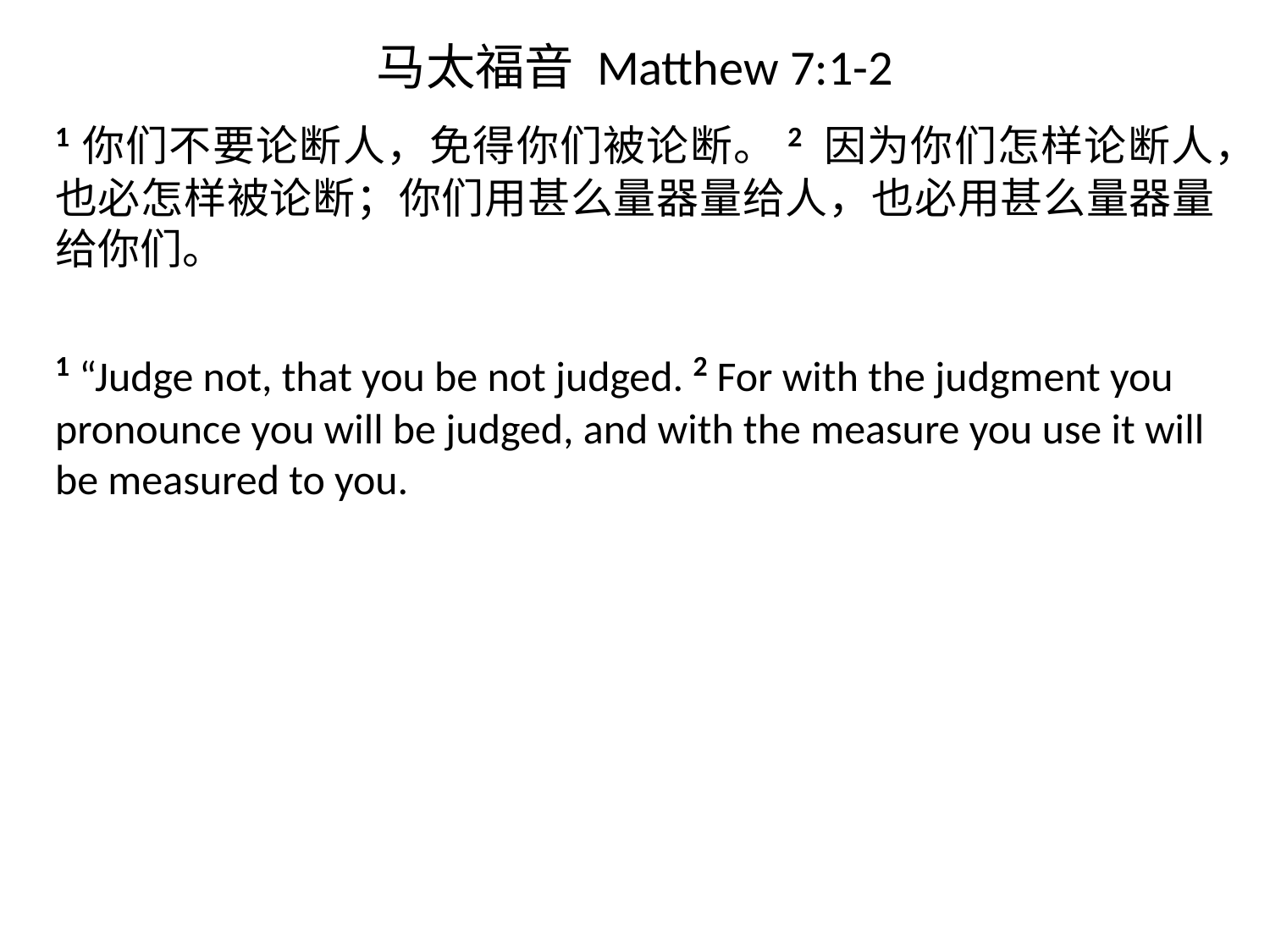

# 马太福音 Matthew 7:1-2
1你们不要论断人，免得你们被论断。2 因为你们怎样论断人，也必怎样被论断；你们用甚么量器量给人，也必用甚么量器量给你们。

1 “Judge not, that you be not judged. 2 For with the judgment you pronounce you will be judged, and with the measure you use it will be measured to you.